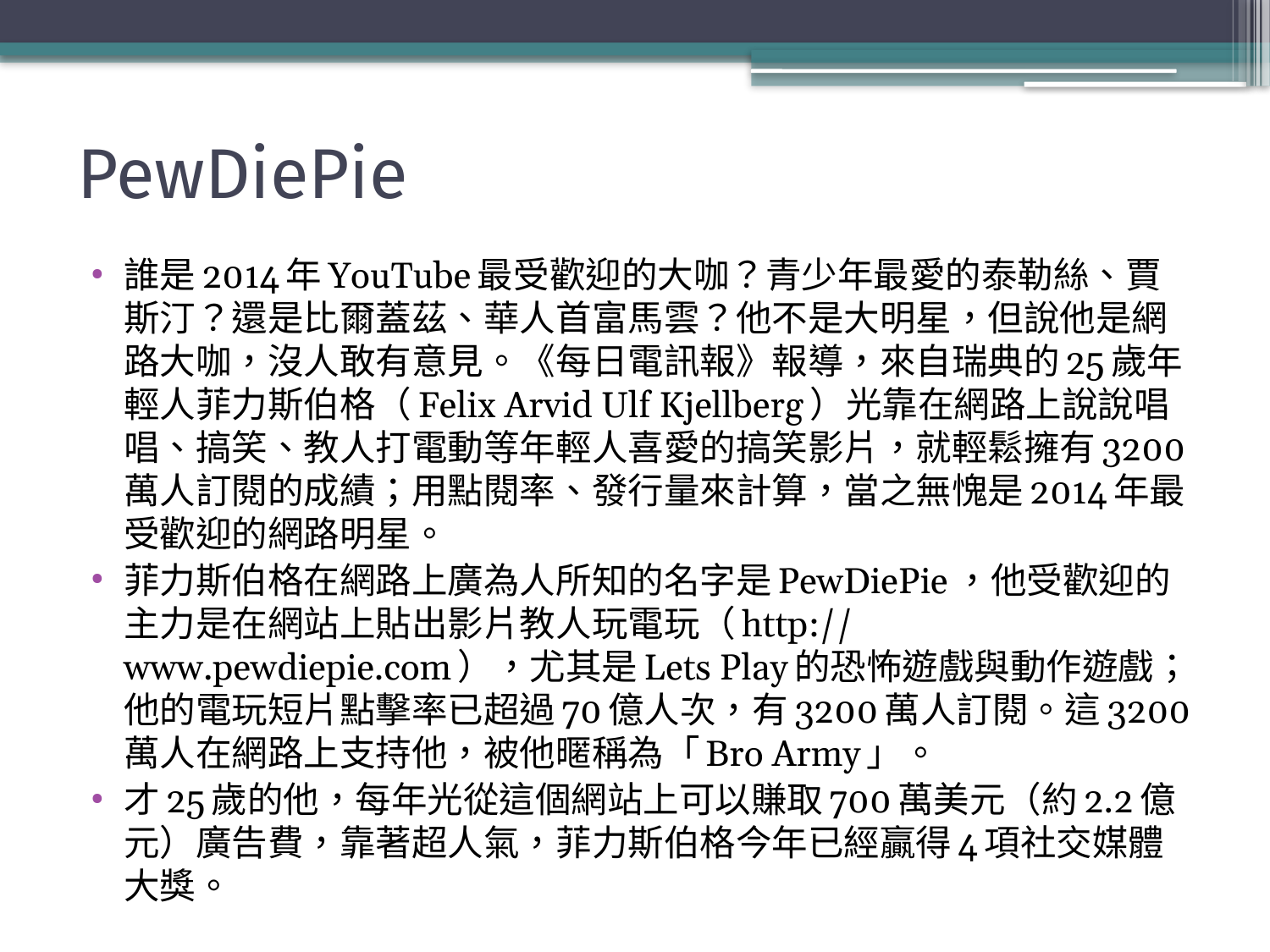

# PewDiePie
誰是2014年YouTube最受歡迎的大咖？青少年最愛的泰勒絲、賈斯汀？還是比爾蓋茲、華人首富馬雲？他不是大明星，但說他是網路大咖，沒人敢有意見。《每日電訊報》報導，來自瑞典的25歲年輕人菲力斯伯格（Felix Arvid Ulf Kjellberg）光靠在網路上說說唱唱、搞笑、教人打電動等年輕人喜愛的搞笑影片，就輕鬆擁有3200萬人訂閱的成績；用點閱率、發行量來計算，當之無愧是2014年最受歡迎的網路明星。
菲力斯伯格在網路上廣為人所知的名字是PewDiePie，他受歡迎的主力是在網站上貼出影片教人玩電玩（http://www.pewdiepie.com），尤其是Lets Play的恐怖遊戲與動作遊戲；他的電玩短片點擊率已超過70億人次，有3200萬人訂閱。這3200萬人在網路上支持他，被他暱稱為「Bro Army」。
才25歲的他，每年光從這個網站上可以賺取700萬美元（約2.2億元）廣告費，靠著超人氣，菲力斯伯格今年已經贏得4項社交媒體大獎。